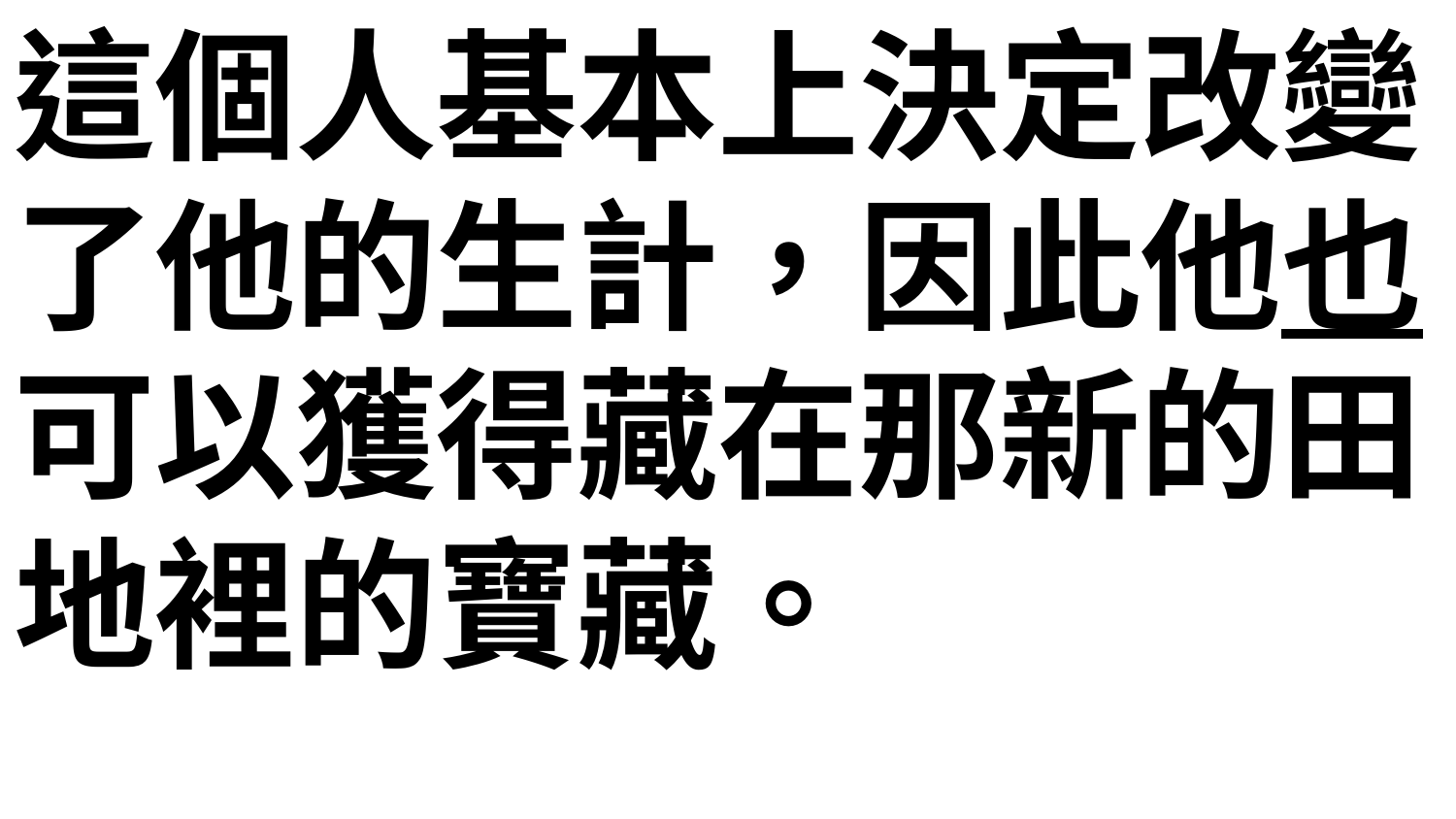

這個人基本上決定改變了他的生計，因此他也可以獲得藏在那新的田地裡的寶藏。